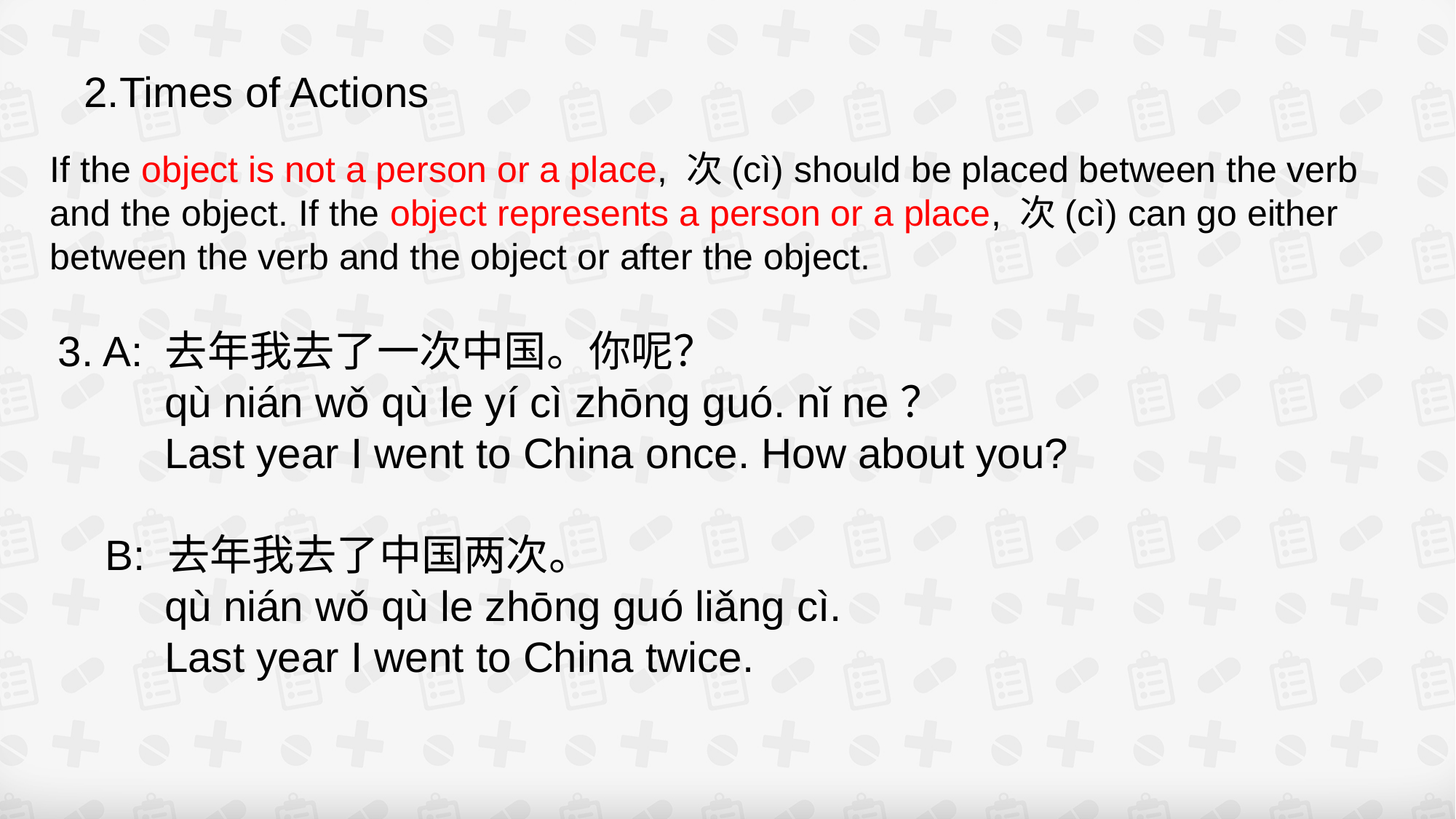

2.Times of Actions
If the object is not a person or a place, 次(cì) should be placed between the verb and the object. If the object represents a person or a place, 次(cì) can go either between the verb and the object or after the object.
3. A: 去年我去了一次中国。你呢？
         qù nián wǒ qù le yí cì zhōng guó. nǐ ne？
         Last year I went to China once. How about you?

    B: 去年我去了中国两次。
         qù nián wǒ qù le zhōng guó liǎng cì.
         Last year I went to China twice.